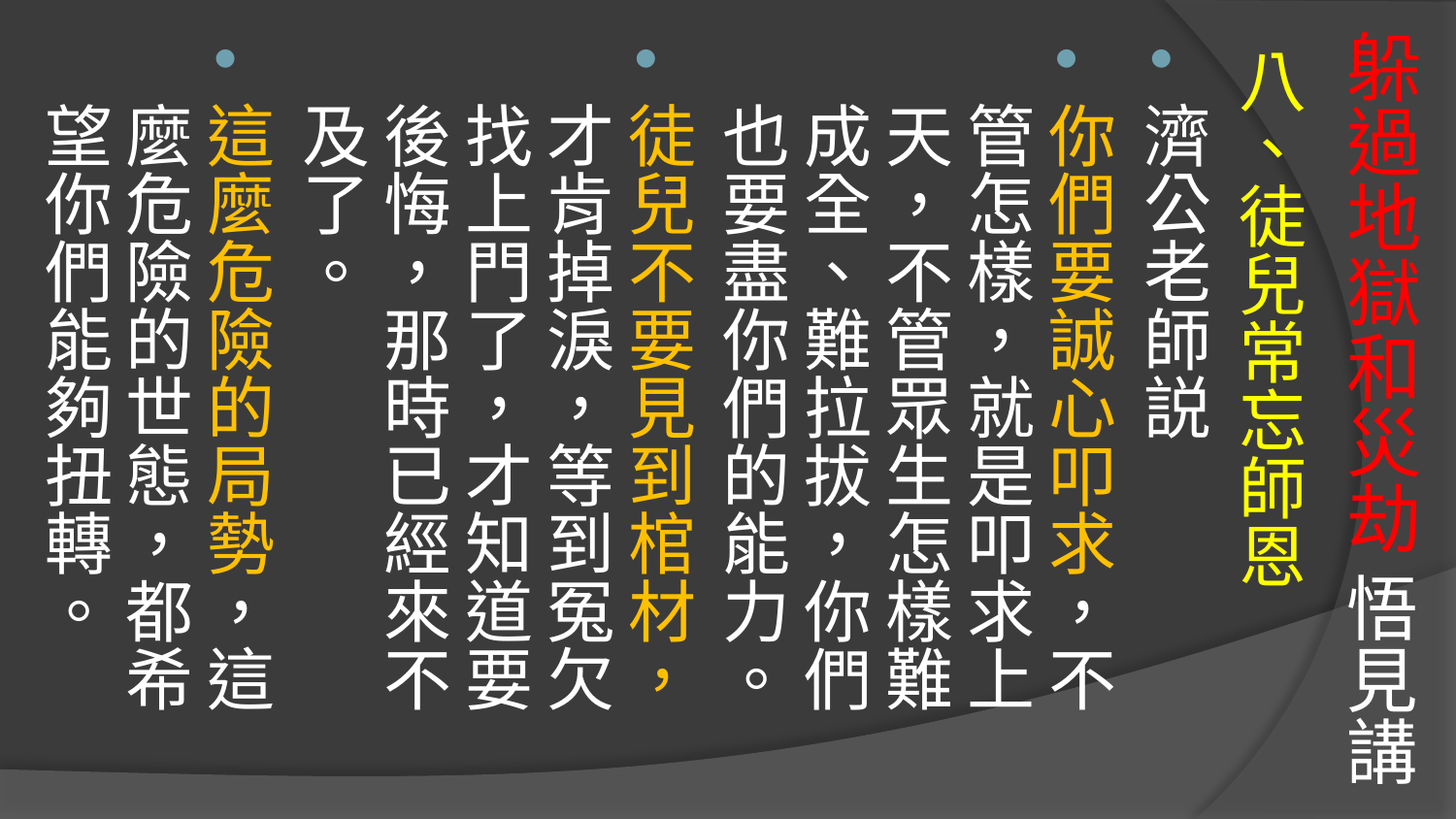

# 躲過地獄和災劫 悟見講
八、徒兒常忘師恩
濟公老師説
你們要誠心叩求，不管怎樣，就是叩求上天，不管眾生怎樣難成全、難拉拔，你們也要盡你們的能力。
徒兒不要見到棺材，才肯掉淚，等到冤欠找上門了，才知道要後悔，那時已經來不及了。
這麼危險的局勢，這麼危險的世態，都希望你們能夠扭轉。